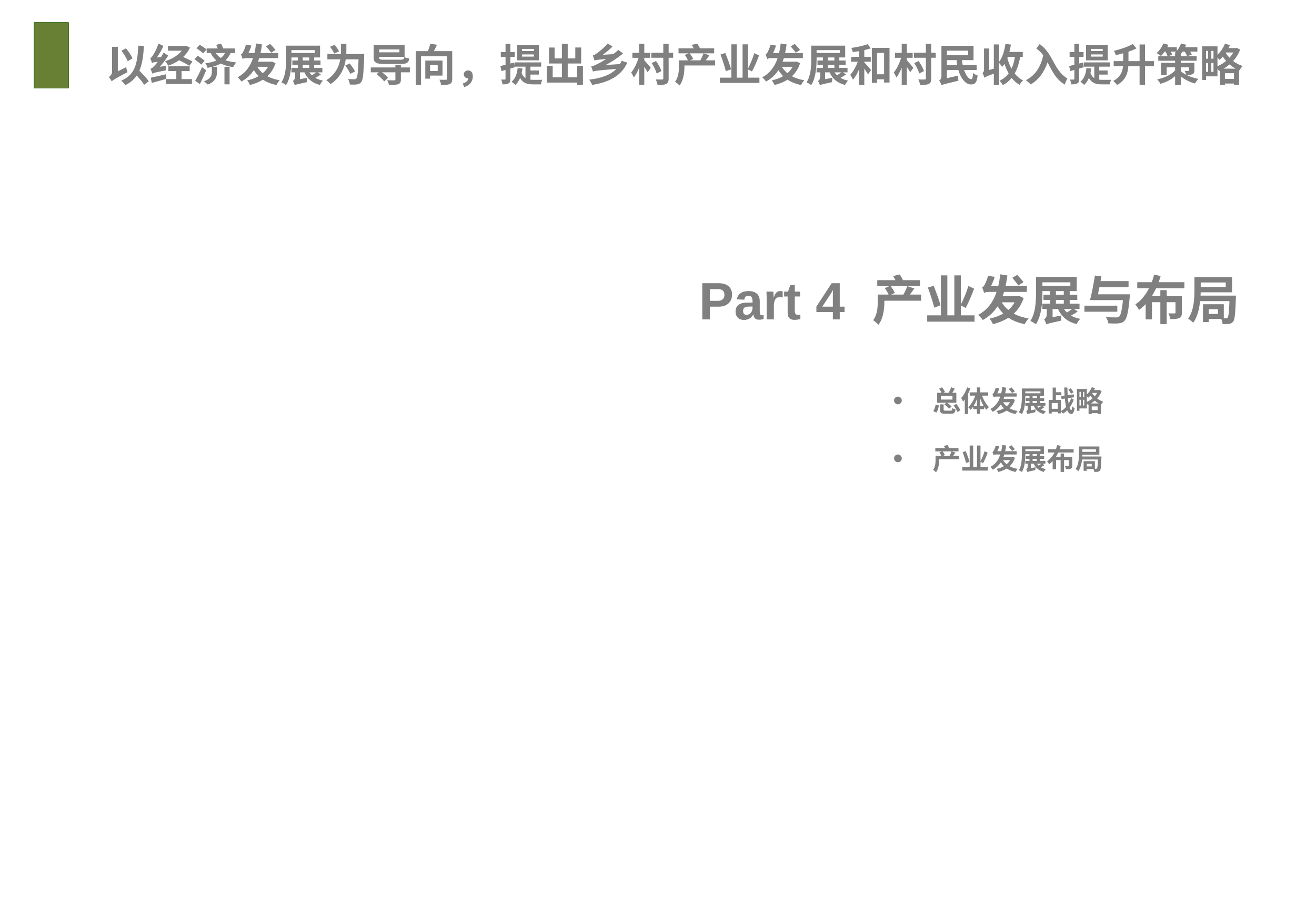

以经济发展为导向，提出乡村产业发展和村民收入提升策略
# Part 4 产业发展与布局
总体发展战略
产业发展布局